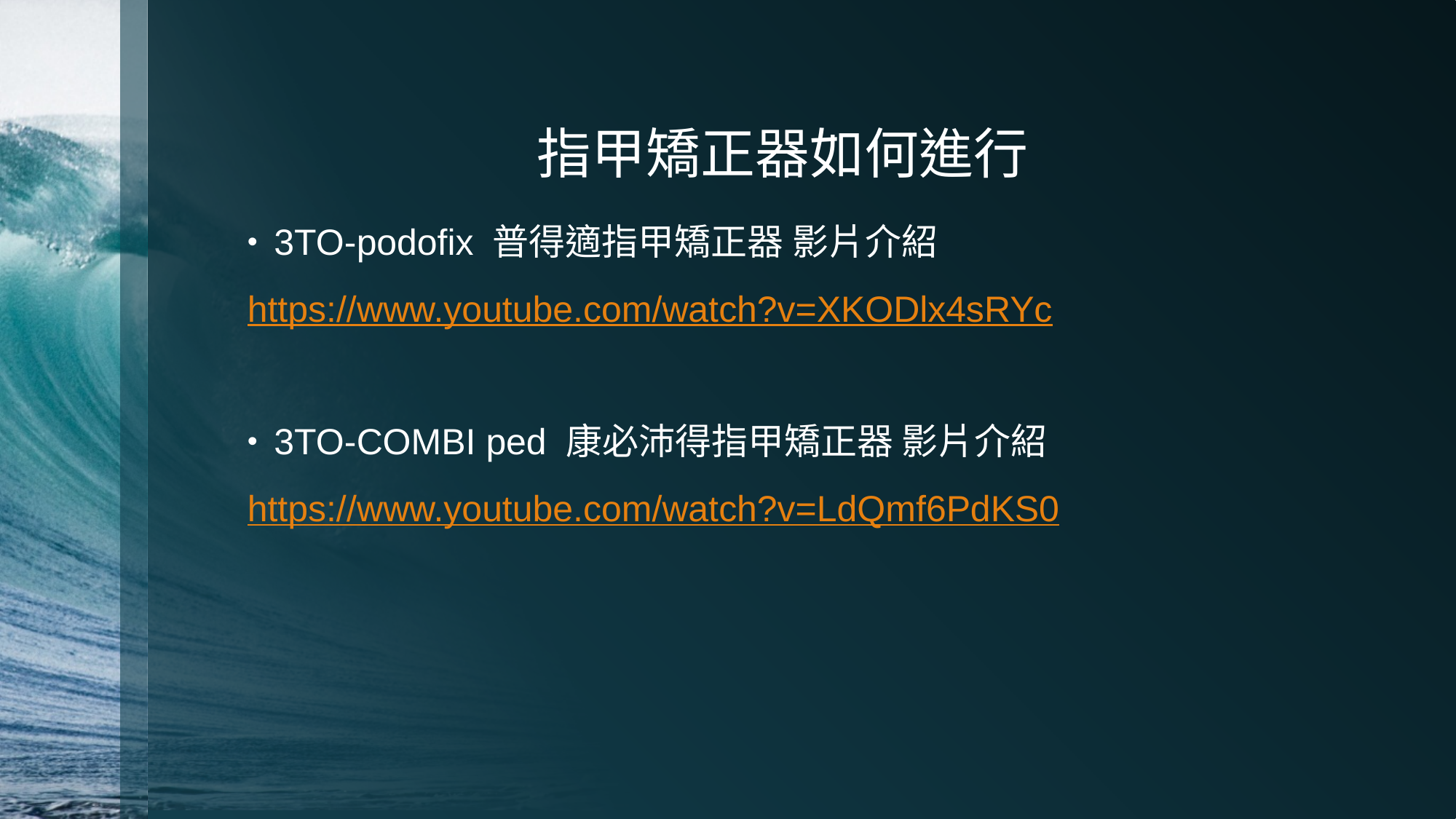

# 指甲矯正器如何進行
3TO-podofix 普得適指甲矯正器 影片介紹
https://www.youtube.com/watch?v=XKODlx4sRYc

3TO-COMBI ped 康必沛得指甲矯正器 影片介紹
https://www.youtube.com/watch?v=LdQmf6PdKS0